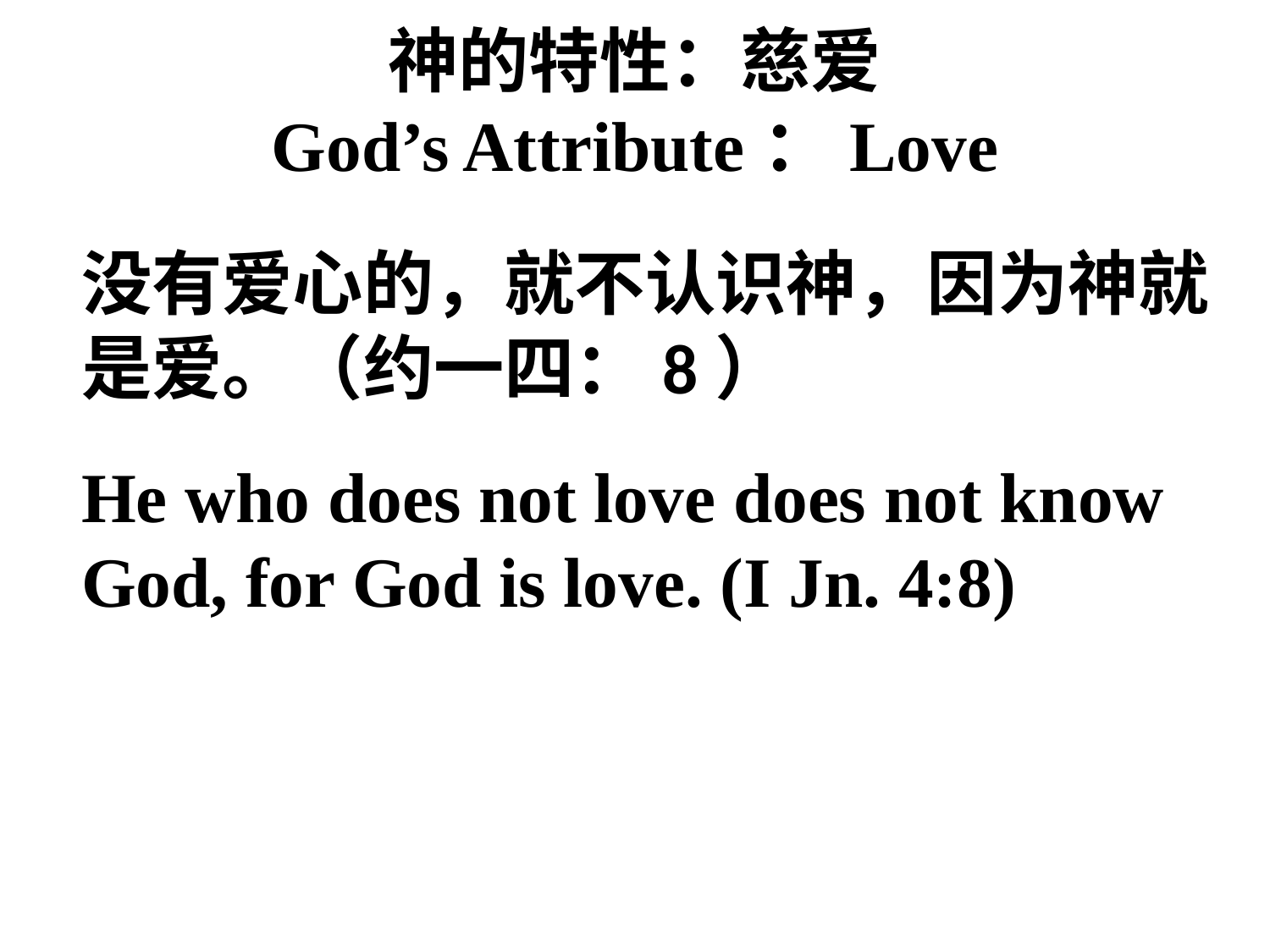

# 神的特性：慈爱 God’s Attribute：Love
	没有爱心的，就不认识神，因为神就是爱。（约一四：8）

 	He who does not love does not know God, for God is love. (I Jn. 4:8)